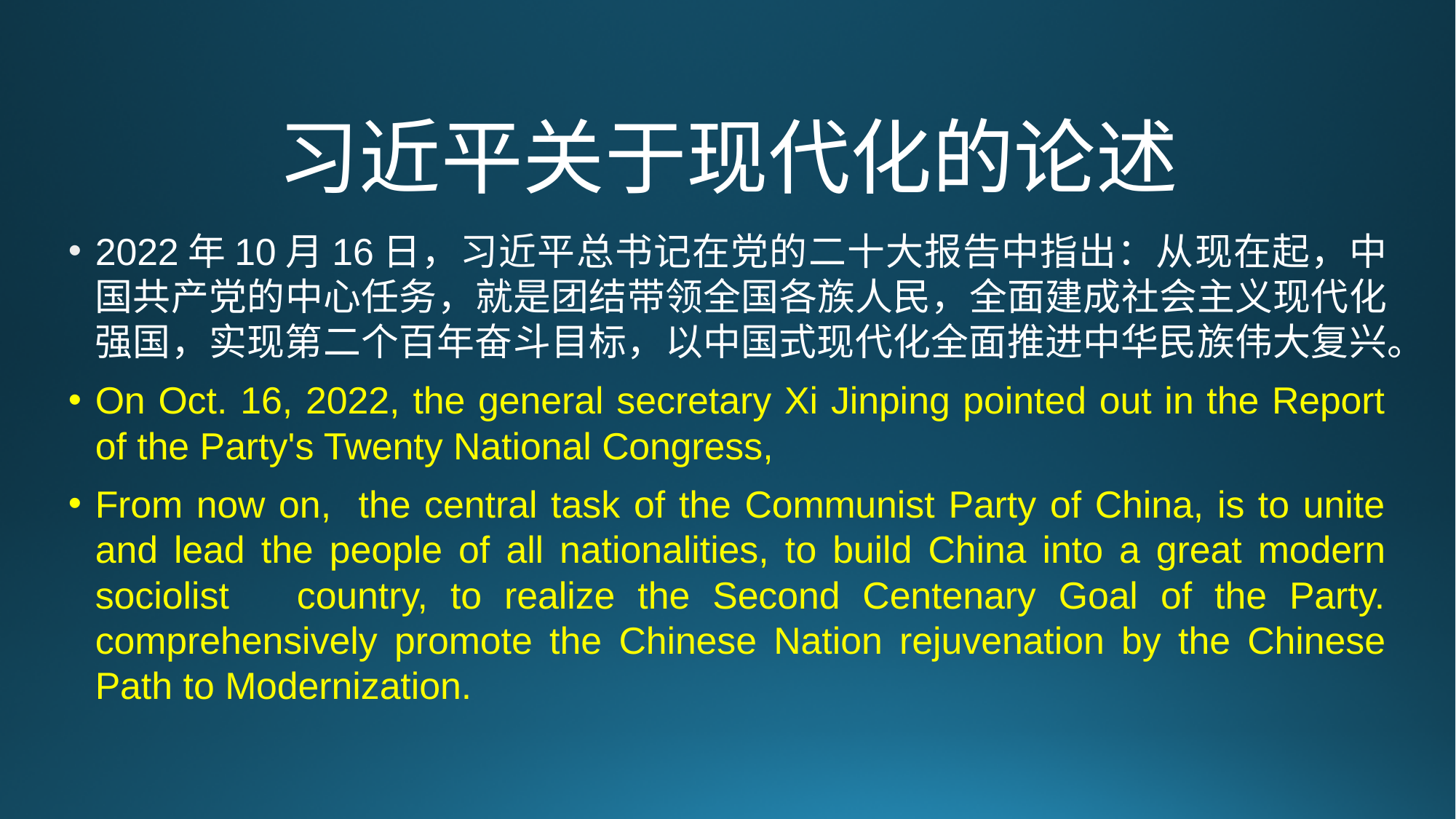

# 习近平关于现代化的论述
2022年10月16日，习近平总书记在党的二十大报告中指出：从现在起，中国共产党的中心任务，就是团结带领全国各族人民，全面建成社会主义现代化强国，实现第二个百年奋斗目标，以中国式现代化全面推进中华民族伟大复兴。
On Oct. 16, 2022, the general secretary Xi Jinping pointed out in the Report of the Party's Twenty National Congress,
From now on,  the central task of the Communist Party of China, is to unite and lead the people of all nationalities, to build China into a great modern sociolist   country, to realize the Second Centenary Goal of the Party. comprehensively promote the Chinese Nation rejuvenation by the Chinese Path to Modernization.